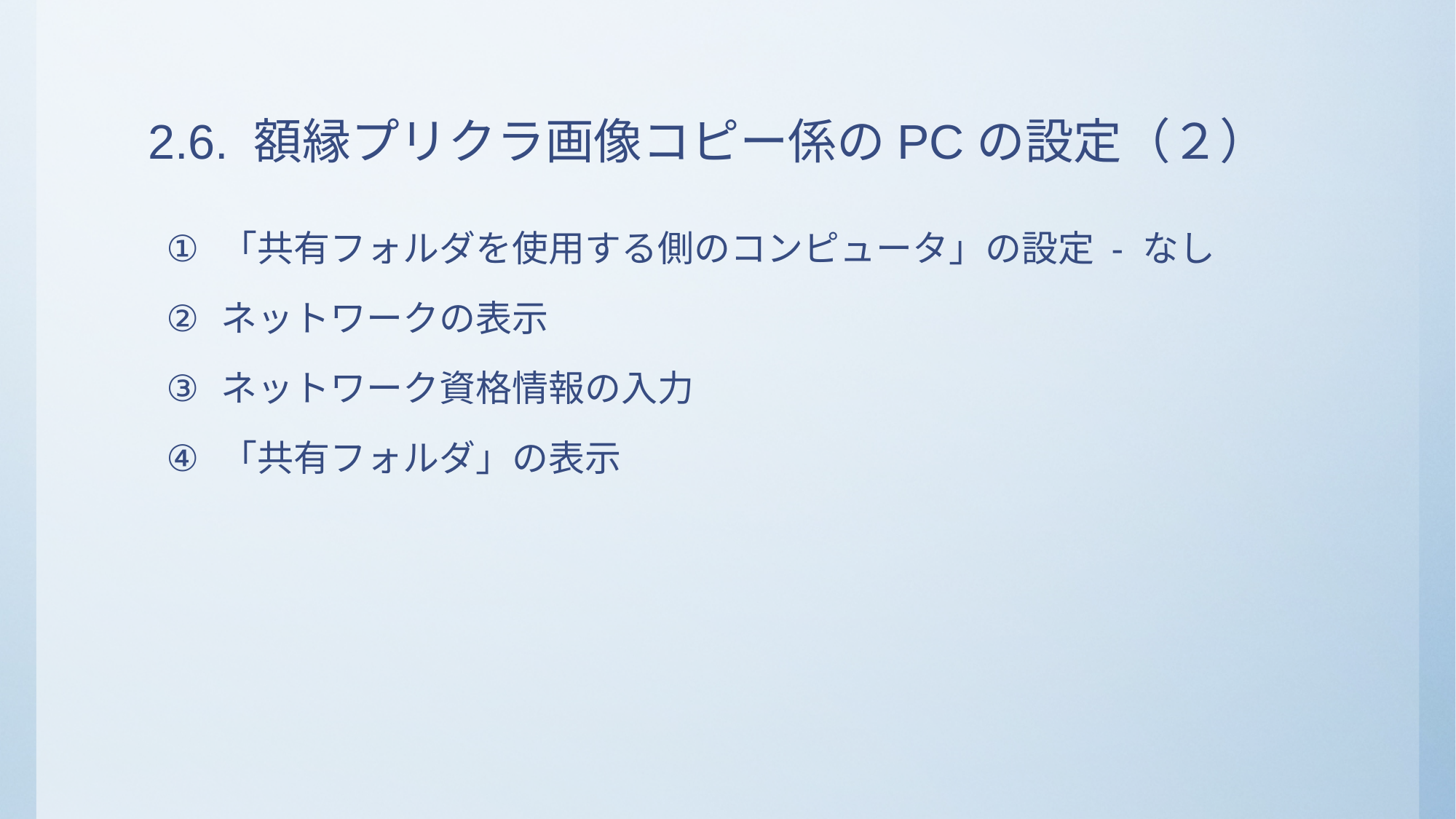

# 2.6. 額縁プリクラ画像コピー係のPCの設定（２）

「共有フォルダを使用する側のコンピュータ」の設定 - なし
ネットワークの表示
ネットワーク資格情報の入力
「共有フォルダ」の表示